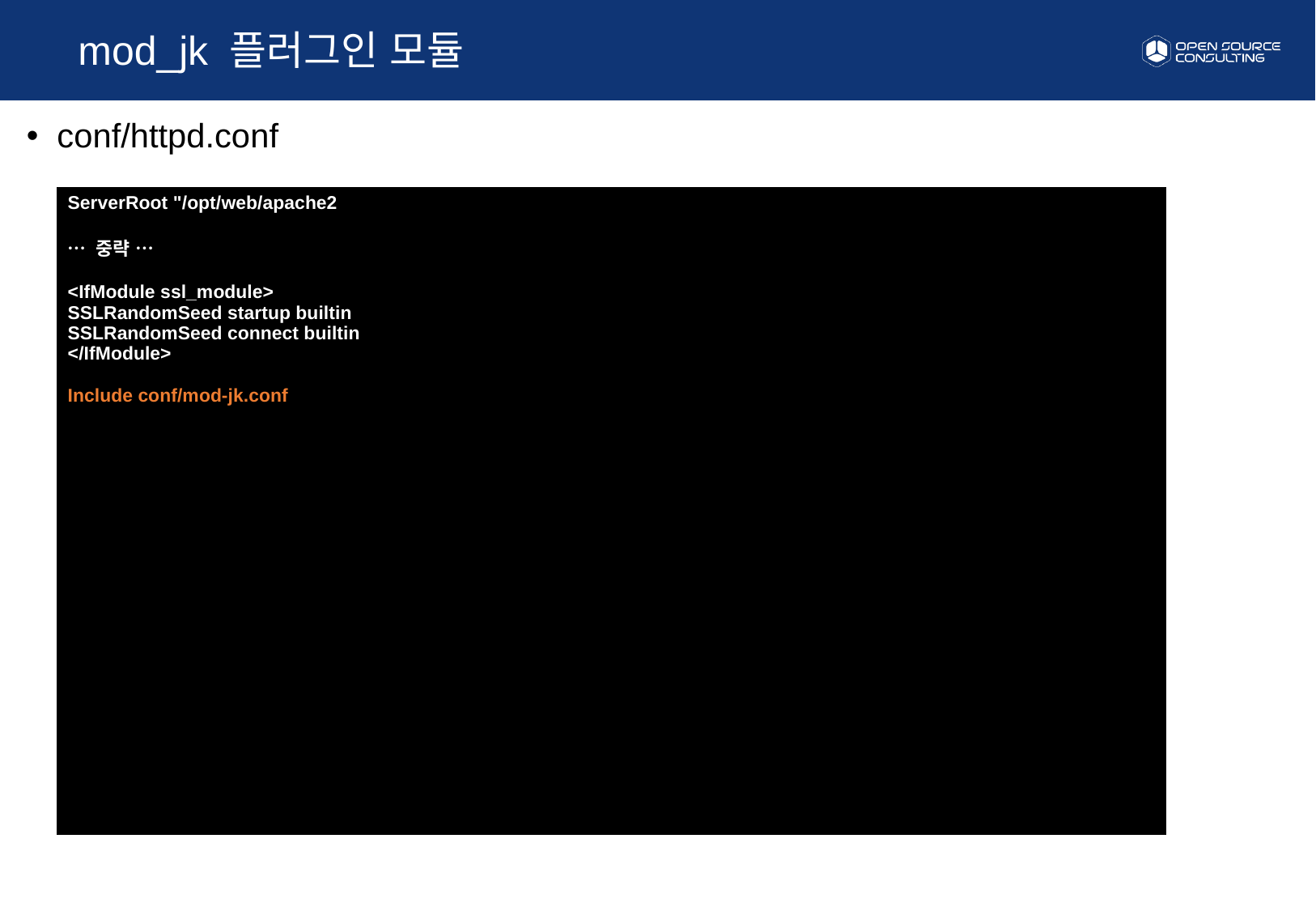

mod_jk 플러그인 모듈
conf/httpd.conf
| ServerRoot "/opt/web/apache2 … 중략 … <IfModule ssl\_module> SSLRandomSeed startup builtin SSLRandomSeed connect builtin </IfModule> Include conf/mod-jk.conf |
| --- |